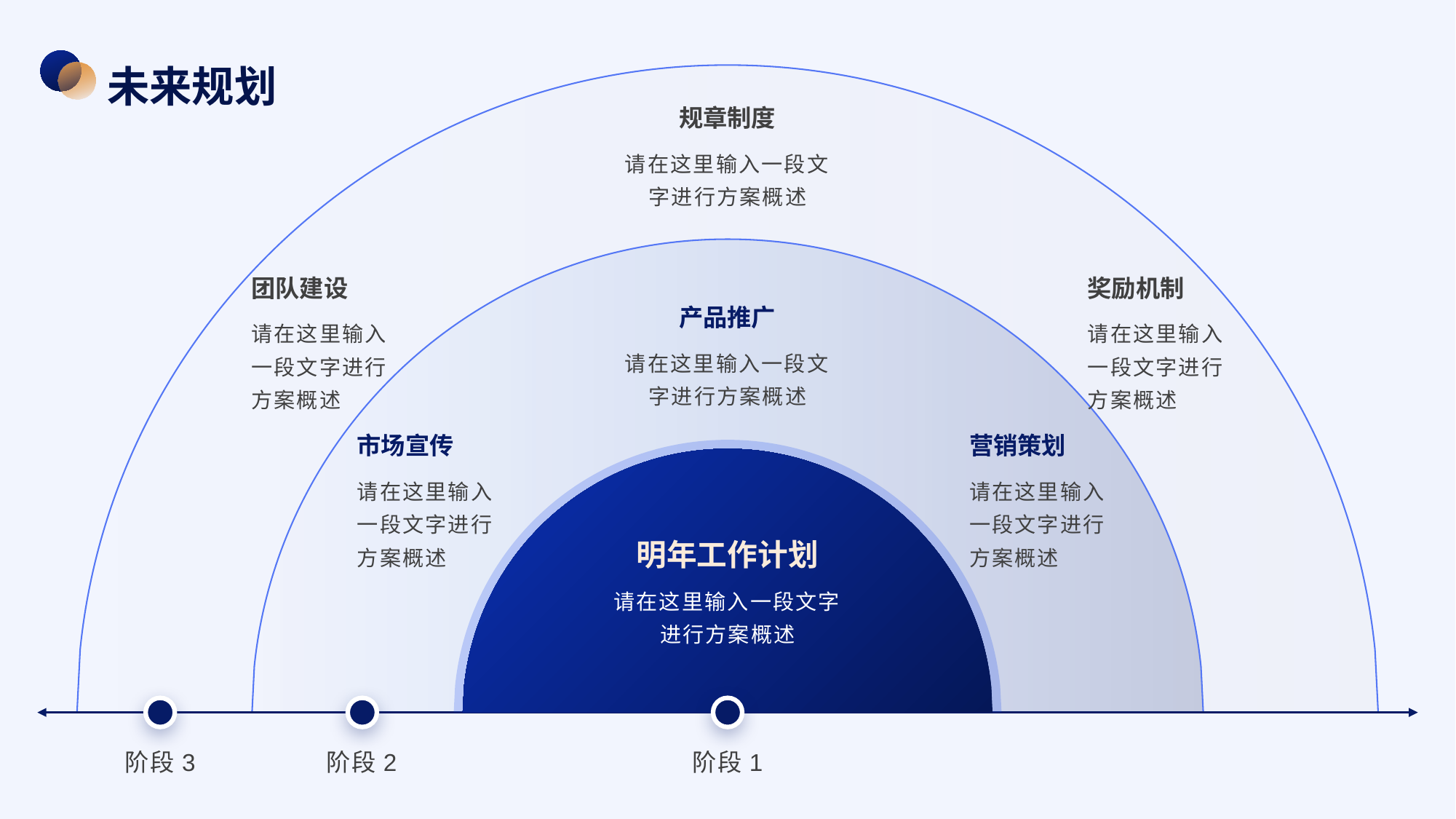

未来规划

规章制度
请在这里输入一段文字进行方案概述

团队建设
奖励机制
产品推广
请在这里输入一段文字进行方案概述
请在这里输入一段文字进行方案概述
请在这里输入一段文字进行方案概述
市场宣传
营销策划

请在这里输入一段文字进行方案概述
请在这里输入一段文字进行方案概述
明年工作计划
请在这里输入一段文字进行方案概述

阶段3
阶段2
阶段1